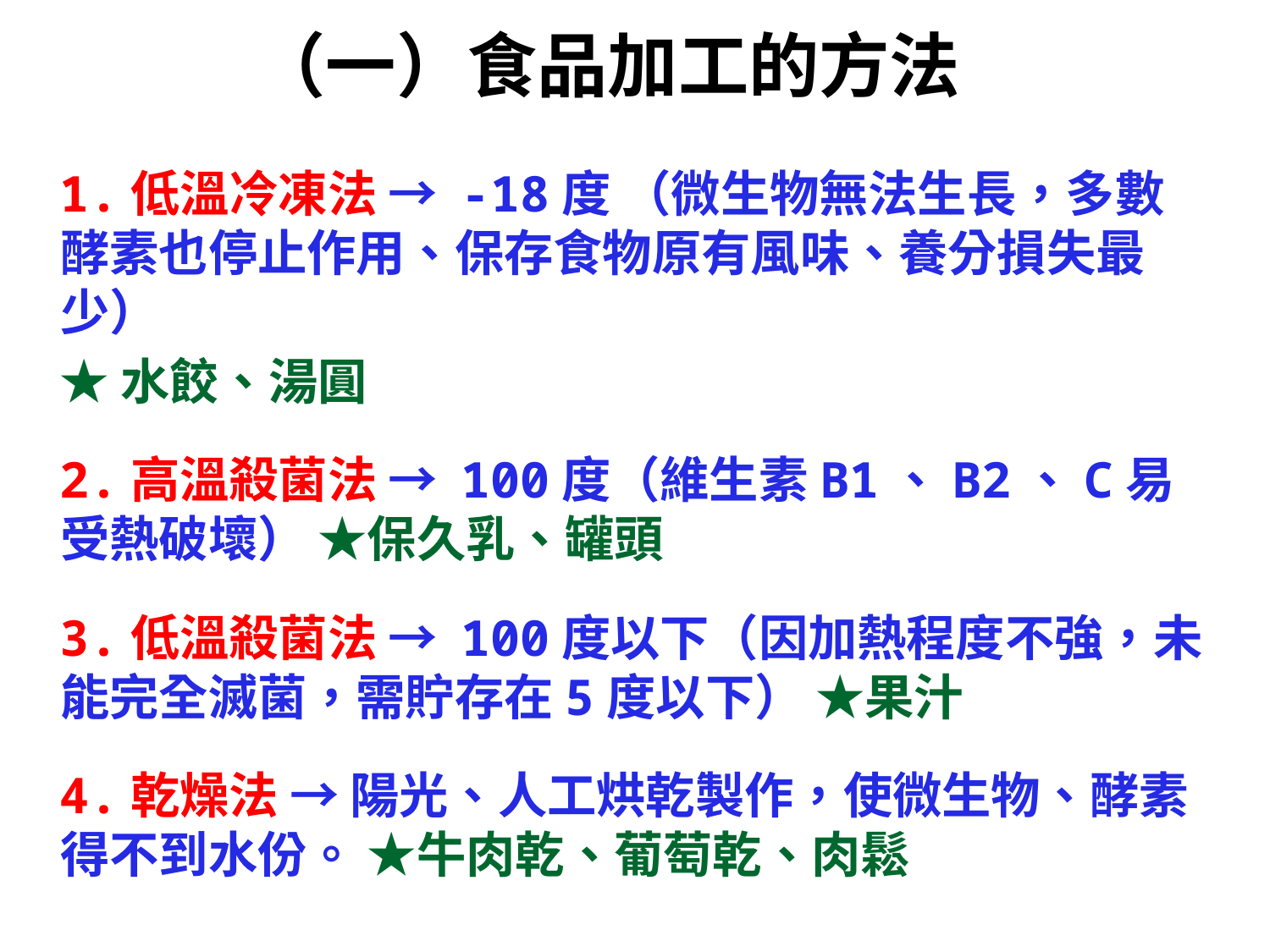

# （一）食品加工的方法
1.低溫冷凍法 → -18度 （微生物無法生長，多數酵素也停止作用、保存食物原有風味、養分損失最少）
★水餃、湯圓

2.高溫殺菌法 → 100度（維生素B1、B2、C易受熱破壞） ★保久乳、罐頭

3.低溫殺菌法 → 100度以下（因加熱程度不強，未能完全滅菌，需貯存在5度以下） ★果汁

4.乾燥法 → 陽光、人工烘乾製作，使微生物、酵素得不到水份。 ★牛肉乾、葡萄乾、肉鬆